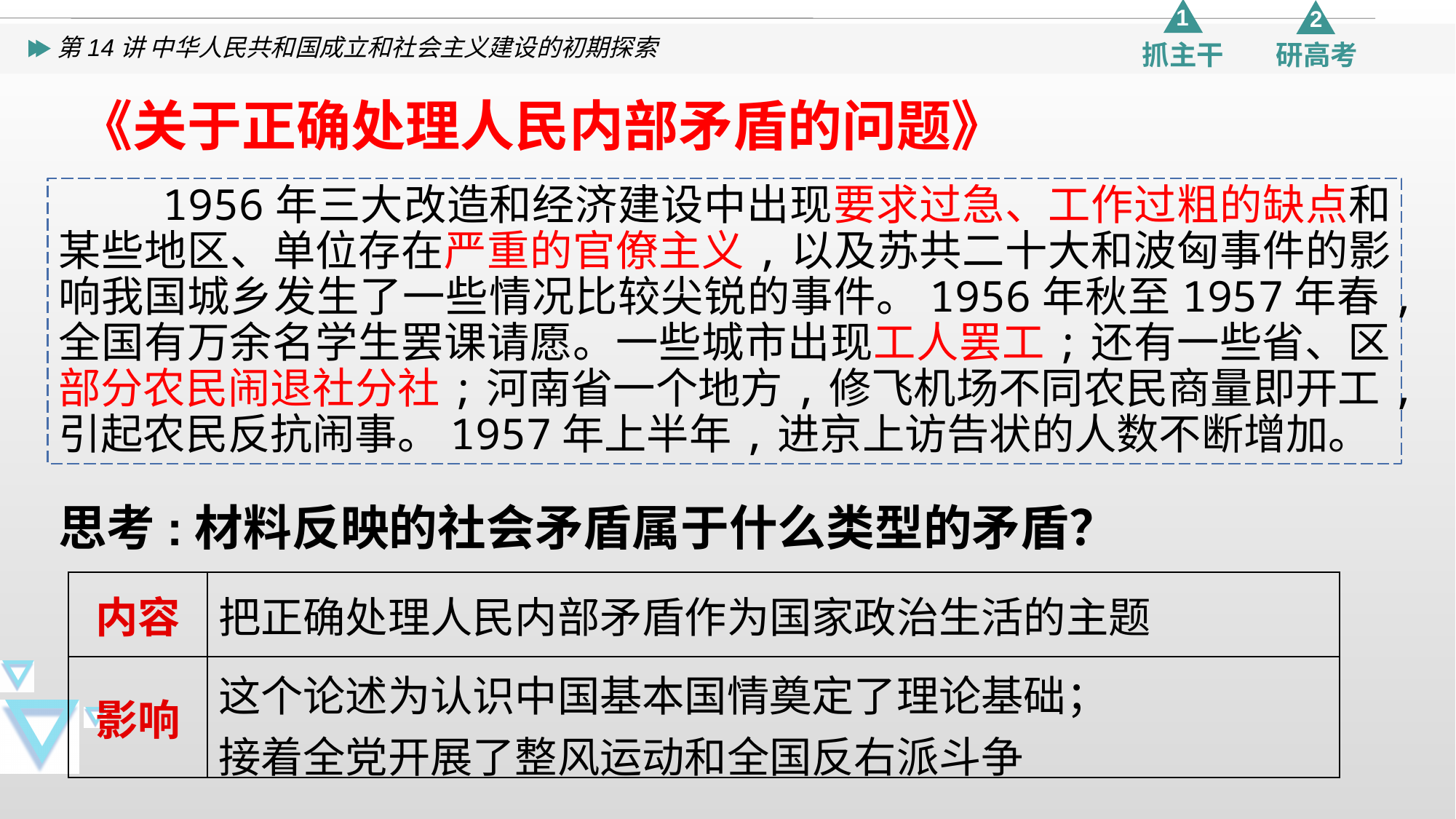

《关于正确处理人民内部矛盾的问题》
    1956年三大改造和经济建设中出现要求过急、工作过粗的缺点和某些地区、单位存在严重的官僚主义,以及苏共二十大和波匈事件的影响我国城乡发生了一些情况比较尖锐的事件。1956年秋至1957年春,全国有万余名学生罢课请愿。一些城市出现工人罢工;还有一些省、区部分农民闹退社分社;河南省一个地方,修飞机场不同农民商量即开工,引起农民反抗闹事。1957年上半年,进京上访告状的人数不断增加。
思考:材料反映的社会矛盾属于什么类型的矛盾？
| 内容 | 把正确处理人民内部矛盾作为国家政治生活的主题 |
| --- | --- |
| 影响 | 这个论述为认识中国基本国情奠定了理论基础； 接着全党开展了整风运动和全国反右派斗争 |